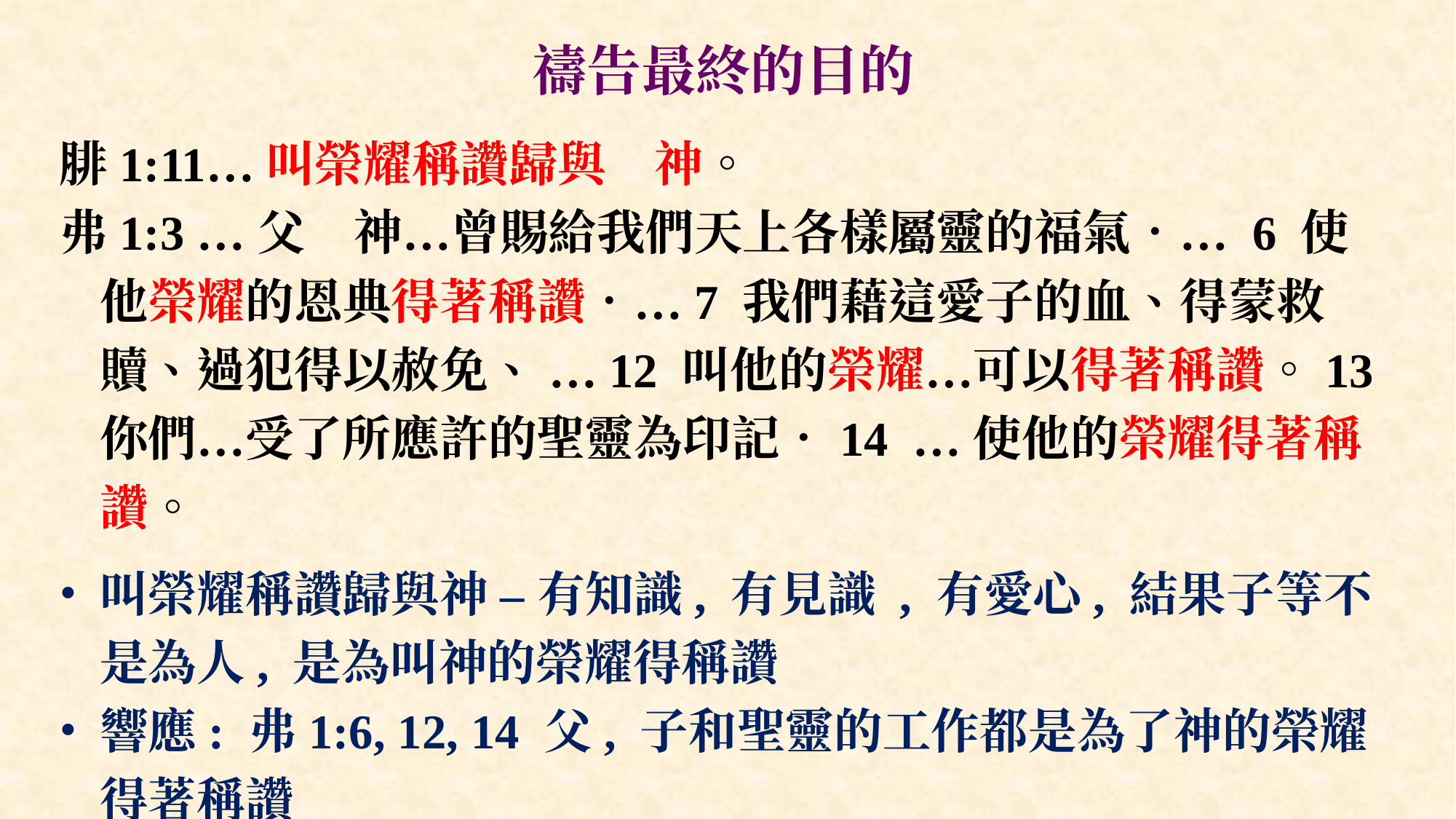

# 禱告最終的目的
腓1:11…叫榮耀稱讚歸與　神。
弗1:3 …父　神…曾賜給我們天上各樣屬靈的福氣．… 6 使他榮耀的恩典得著稱讚．…7 我們藉這愛子的血、得蒙救贖、過犯得以赦免、 …12 叫他的榮耀…可以得著稱讚。13  你們…受了所應許的聖靈為印記．14  …使他的榮耀得著稱讚。
叫榮耀稱讚歸與神 – 有知識, 有見識 , 有愛心, 結果子等不是為人, 是為叫神的榮耀得稱讚
響應: 弗1:6, 12, 14 父, 子和聖靈的工作都是為了神的榮耀得著稱讚
自始祖墜落之後, 神要恢復的境界